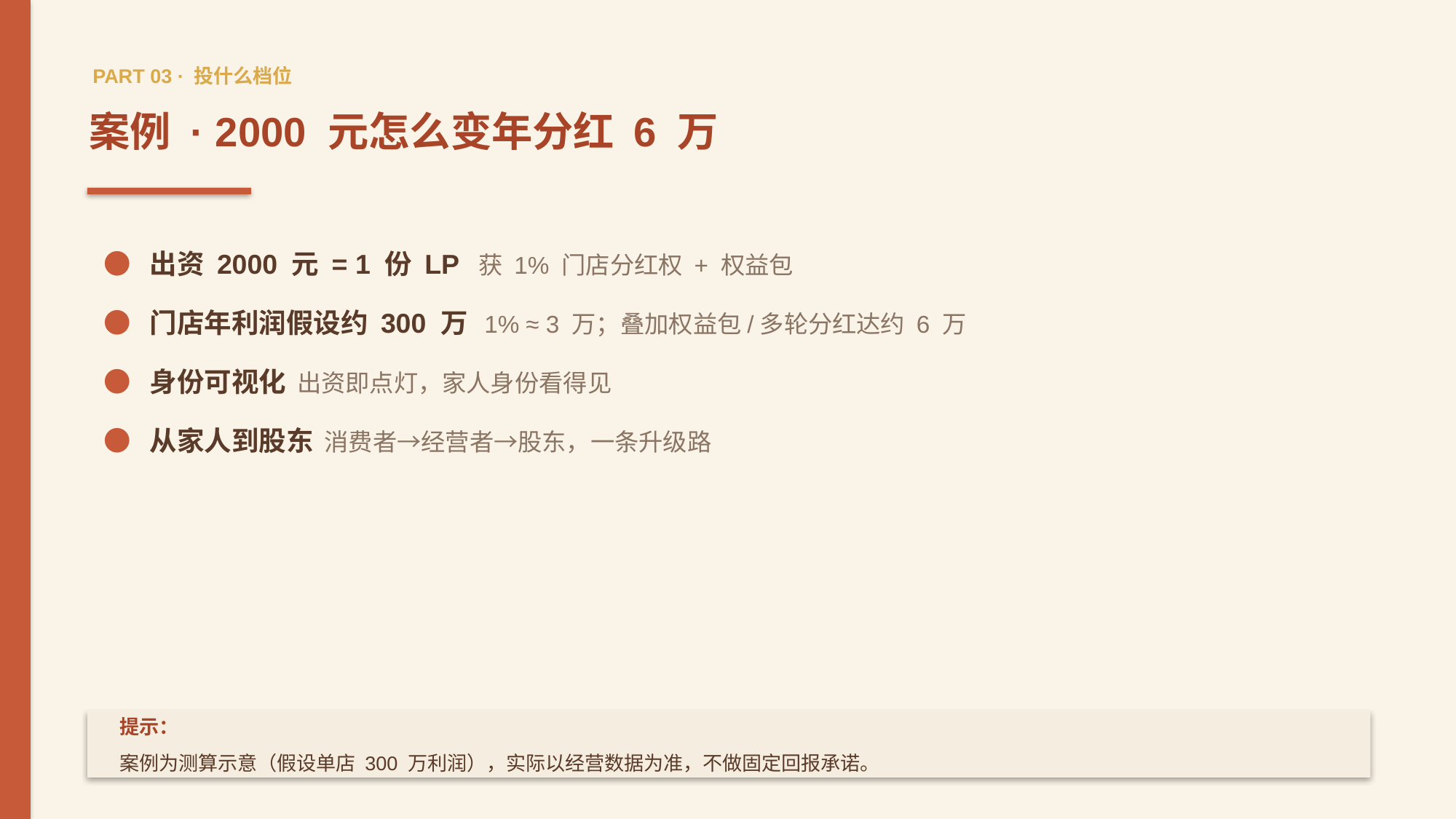

PART 03 · 投什么档位
案例 · 2000 元怎么变年分红 6 万

●  出资 2000 元 = 1 份 LP  获 1% 门店分红权 + 权益包
●  门店年利润假设约 300 万  1% ≈ 3 万；叠加权益包/多轮分红达约 6 万
●  身份可视化  出资即点灯，家人身份看得见
●  从家人到股东  消费者→经营者→股东，一条升级路

提示：
案例为测算示意（假设单店 300 万利润），实际以经营数据为准，不做固定回报承诺。